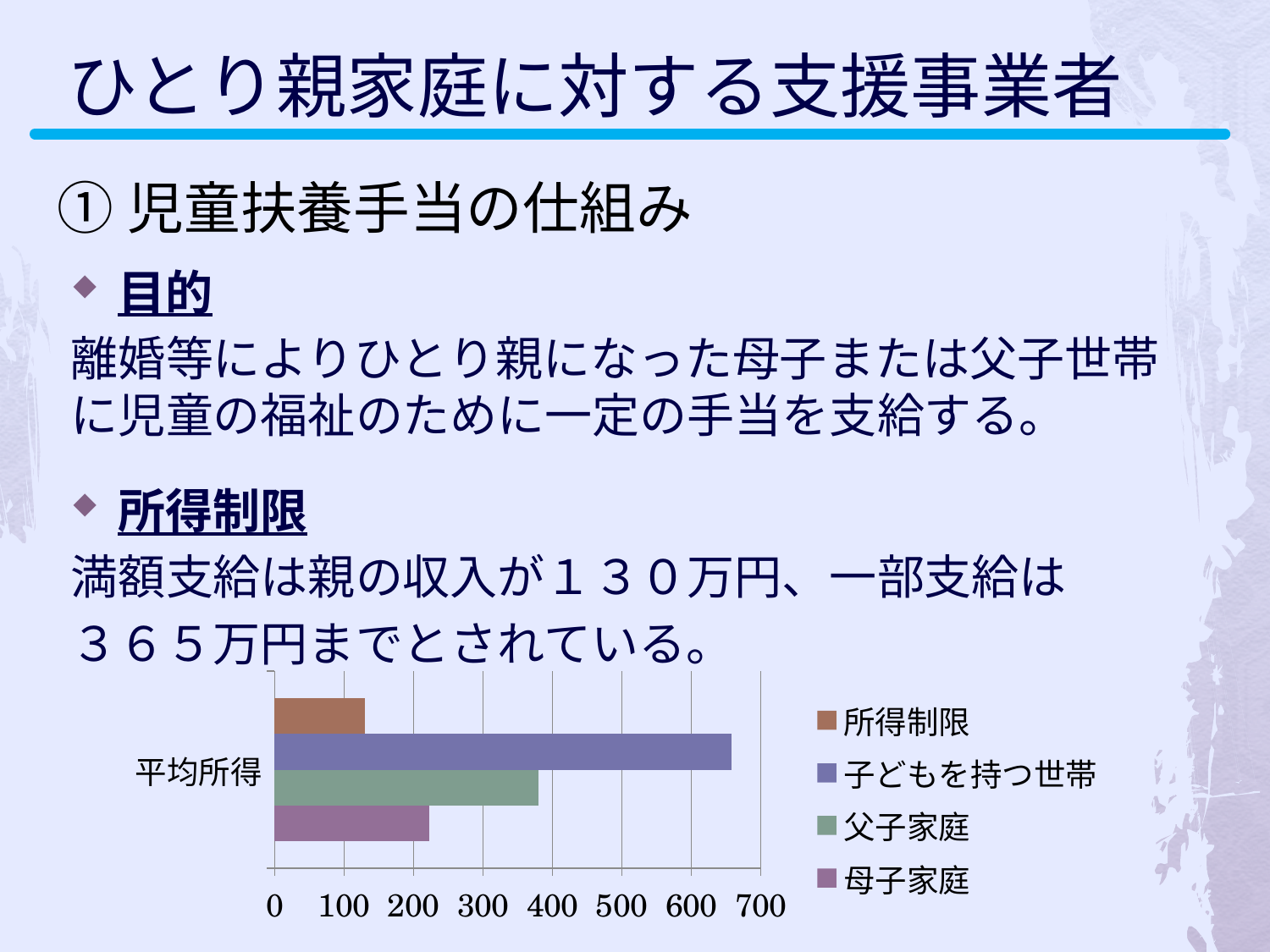

ひとり親家庭に対する支援事業者
①児童扶養手当の仕組み
目的
離婚等によりひとり親になった母子または父子世帯に児童の福祉のために一定の手当を支給する。

所得制限
満額支給は親の収入が１３０万円、一部支給は
３６５万円までとされている。

### Chart

| Category |
|---|

### Chart

| Category | 母子家庭 | 父子家庭 | 子どもを持つ世帯 | 所得制限 |
|---|---|---|---|---|
| 平均所得 | 223.0 | 380.0 | 658.1 | 130.0 |